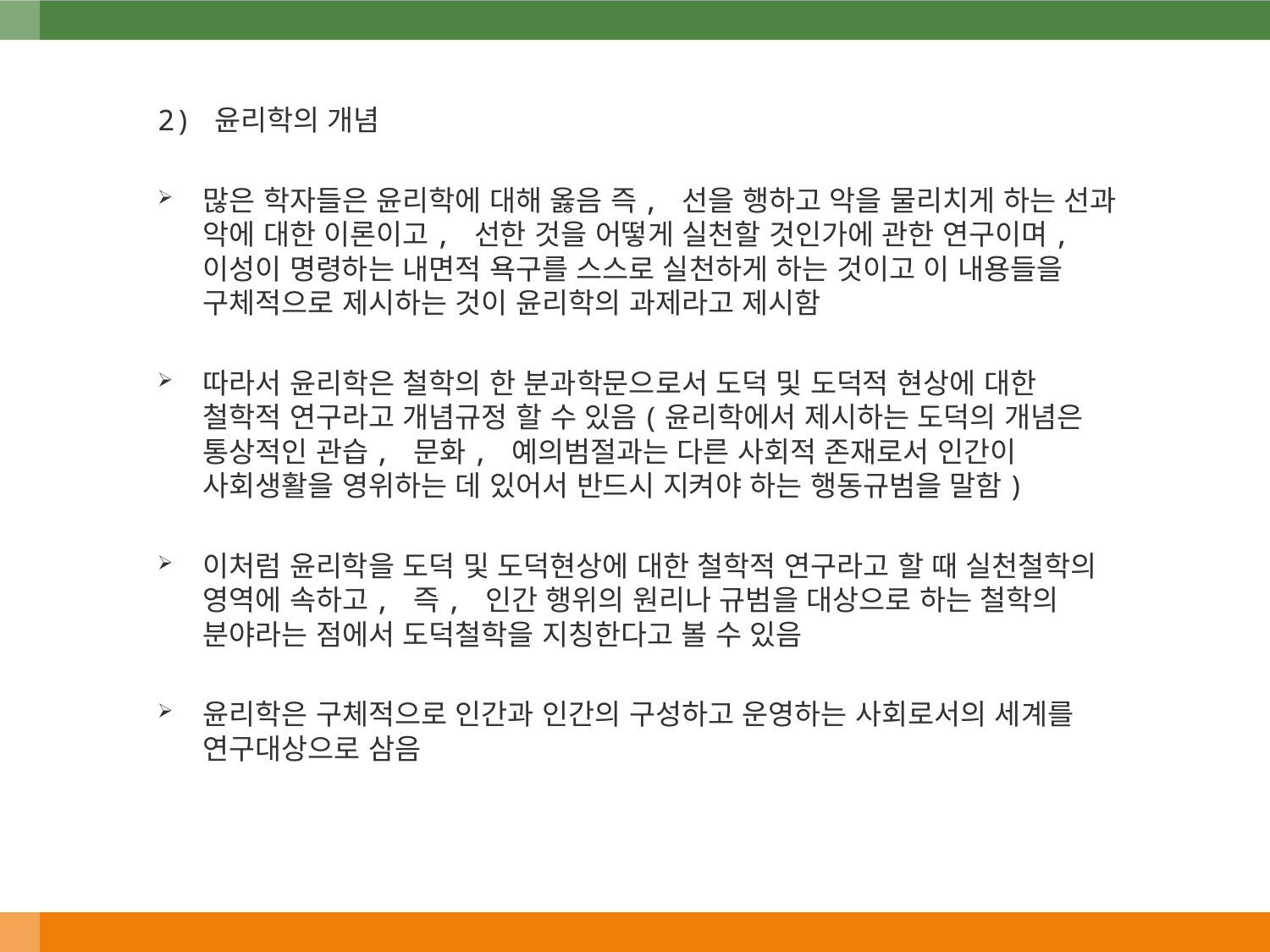

2) 윤리학의 개념

많은 학자들은 윤리학에 대해 옳음 즉, 선을 행하고 악을 물리치게 하는 선과 악에 대한 이론이고, 선한 것을 어떻게 실천할 것인가에 관한 연구이며, 이성이 명령하는 내면적 욕구를 스스로 실천하게 하는 것이고 이 내용들을 구체적으로 제시하는 것이 윤리학의 과제라고 제시함

따라서 윤리학은 철학의 한 분과학문으로서 도덕 및 도덕적 현상에 대한 철학적 연구라고 개념규정 할 수 있음(윤리학에서 제시하는 도덕의 개념은 통상적인 관습, 문화, 예의범절과는 다른 사회적 존재로서 인간이 사회생활을 영위하는 데 있어서 반드시 지켜야 하는 행동규범을 말함)

이처럼 윤리학을 도덕 및 도덕현상에 대한 철학적 연구라고 할 때 실천철학의 영역에 속하고, 즉, 인간 행위의 원리나 규범을 대상으로 하는 철학의 분야라는 점에서 도덕철학을 지칭한다고 볼 수 있음

윤리학은 구체적으로 인간과 인간의 구성하고 운영하는 사회로서의 세계를 연구대상으로 삼음